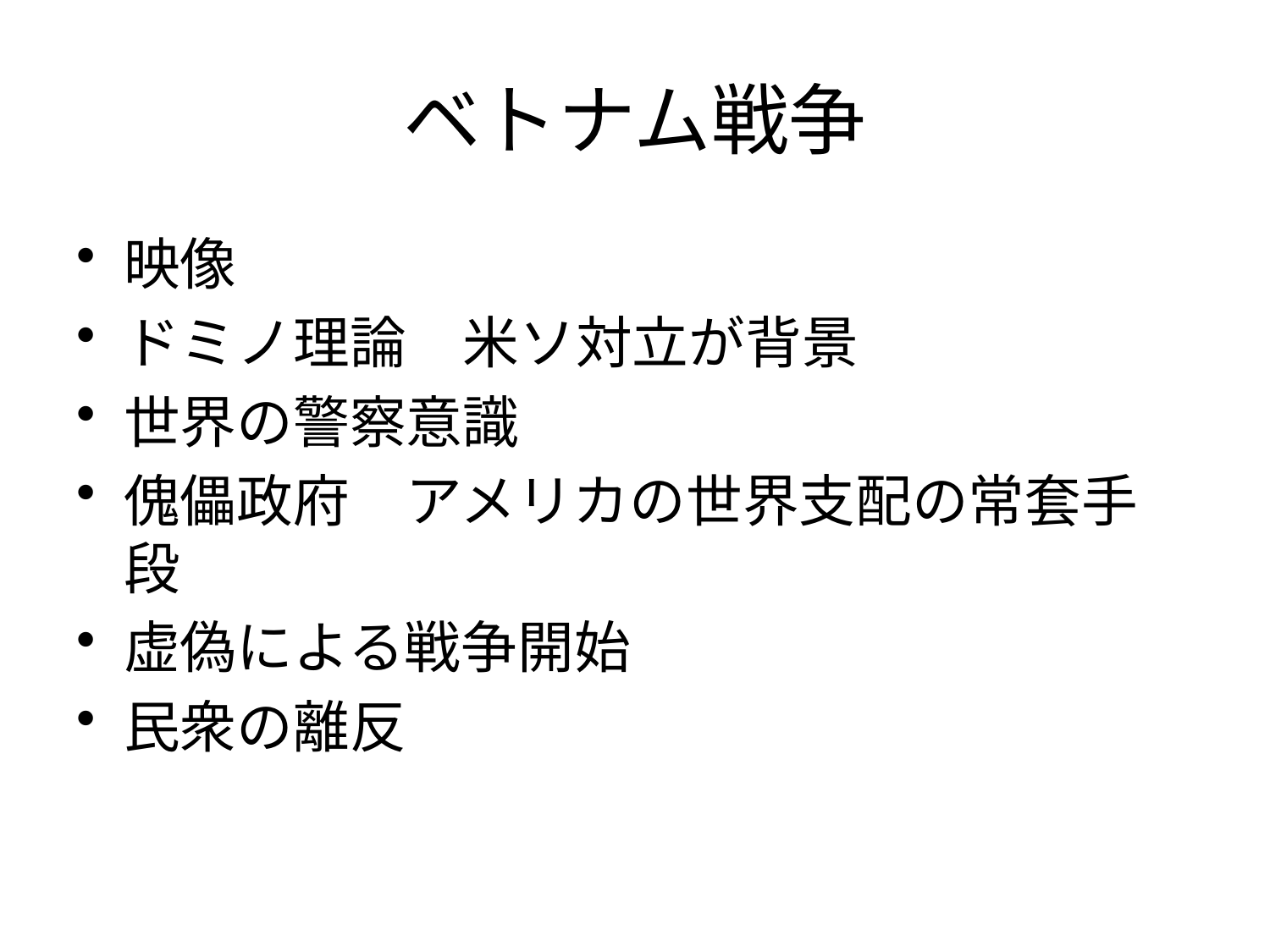

# ベトナム戦争
映像
ドミノ理論　米ソ対立が背景
世界の警察意識
傀儡政府　アメリカの世界支配の常套手段
虚偽による戦争開始
民衆の離反